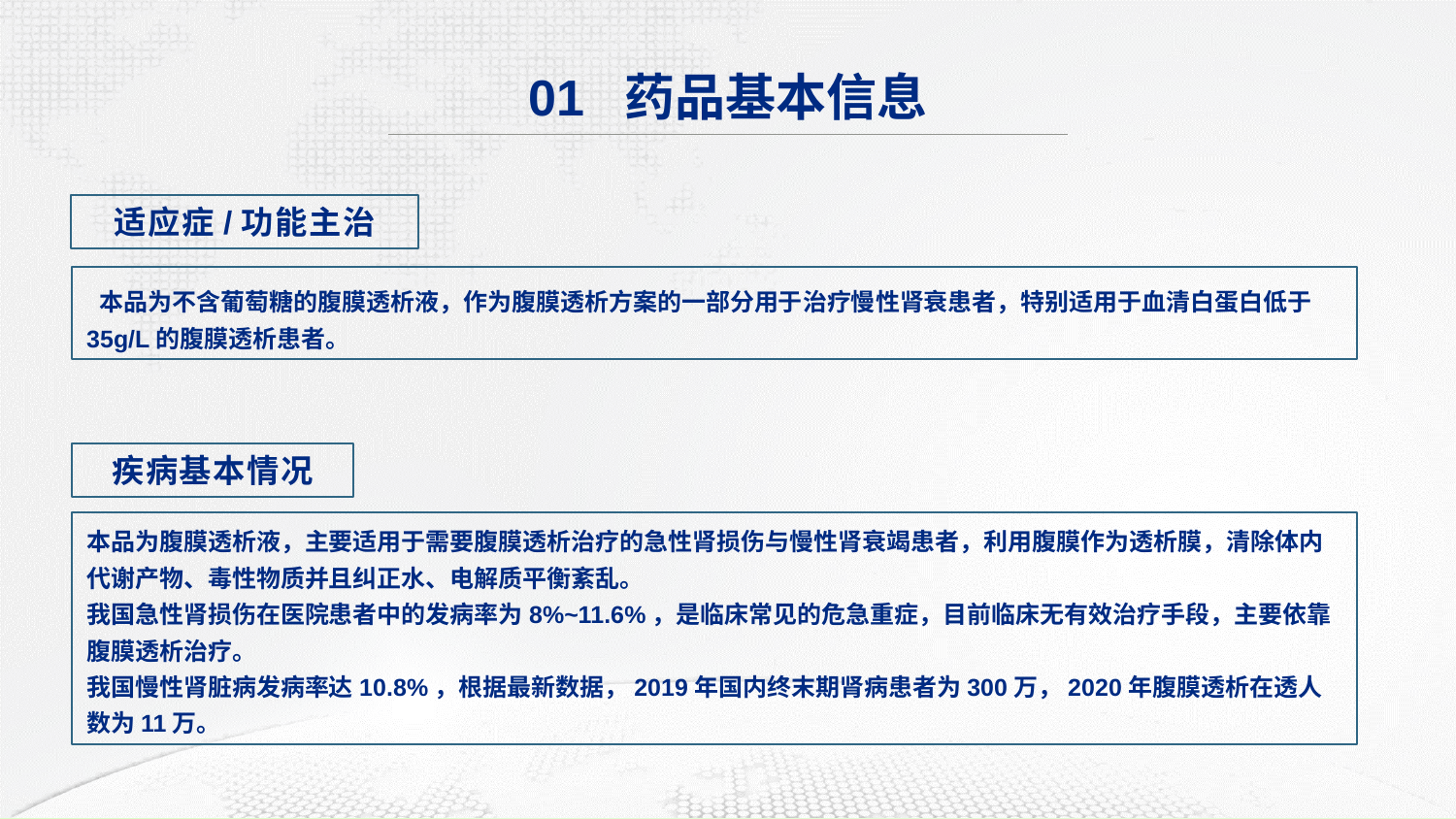

01  药品基本信息

适应症/功能主治
 本品为不含葡萄糖的腹膜透析液，作为腹膜透析方案的一部分用于治疗慢性肾衰患者，特别适用于血清白蛋白低于35g/L的腹膜透析患者。
疾病基本情况
本品为腹膜透析液，主要适用于需要腹膜透析治疗的急性肾损伤与慢性肾衰竭患者，利用腹膜作为透析膜，清除体内代谢产物、毒性物质并且纠正水、电解质平衡紊乱。
我国急性肾损伤在医院患者中的发病率为8%~11.6%，是临床常见的危急重症，目前临床无有效治疗手段，主要依靠腹膜透析治疗。
我国慢性肾脏病发病率达10.8%，根据最新数据，2019年国内终末期肾病患者为300万，2020年腹膜透析在透人数为11万。